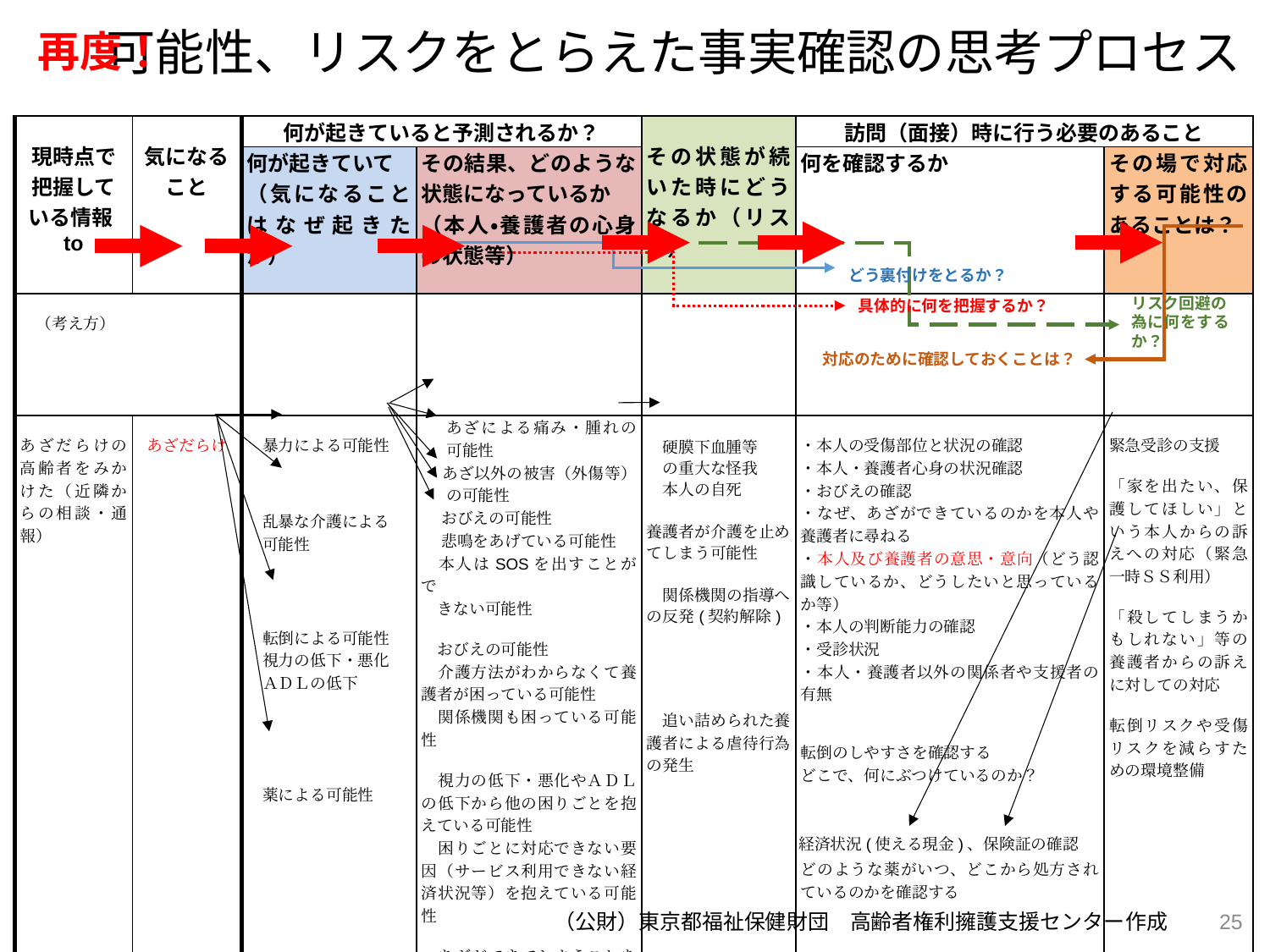

# 可能性、リスクをとらえた事実確認の思考プロセス
再度！
| 現時点で 把握して いる情報to | 気になる こと | 何が起きていると予測されるか？ |  | その状態が続いた時にどうなるか（リスク） | 訪問（面接）時に行う必要のあること |  |
| --- | --- | --- | --- | --- | --- | --- |
|  |  | 何が起きていて （気になることはなぜ起きたか） | その結果、どのような状態になっているか （本人・養護者の心身の状態等） |  | 何を確認するか | その場で対応する可能性のあることは？ |
| （考え方） |  |  |  |  |  |  |
| あざだらけの高齢者をみかけた（近隣からの相談・通報） | あざだらけ | 暴力による可能性 　乱暴な介護による 　可能性 　転倒による可能性 　視力の低下・悪化 　ＡＤＬの低下 　薬による可能性 | あざによる痛み・腫れの可能性 　 あざ以外の被害（外傷等）の可能性 　 おびえの可能性 　 悲鳴をあげている可能性 　本人はSOSを出すことがで　 　きない可能性 　おびえの可能性 　介護方法がわからなくて養護者が困っている可能性 　関係機関も困っている可能性 　視力の低下・悪化やＡＤＬの低下から他の困りごとを抱えている可能性 　困りごとに対応できない要因（サービス利用できない経済状況等）を抱えている可能性 　あざができてしまうことを養護者が気にしている可能性 | 硬膜下血腫等 　の重大な怪我 　本人の自死 養護者が介護を止めてしまう可能性 　関係機関の指導への反発(契約解除) 　追い詰められた養護者による虐待行為の発生 | ・本人の受傷部位と状況の確認 ・本人・養護者心身の状況確認 ・おびえの確認 ・なぜ、あざができているのかを本人や養護者に尋ねる ・本人及び養護者の意思・意向（どう認識しているか、どうしたいと思っているか等） ・本人の判断能力の確認 ・受診状況 ・本人・養護者以外の関係者や支援者の有無 転倒のしやすさを確認する どこで、何にぶつけているのか？ どのような薬がいつ、どこから処方されているのかを確認する | 緊急受診の支援 「家を出たい、保護してほしい」という本人からの訴えへの対応（緊急一時ＳＳ利用） 「殺してしまうかもしれない」等の養護者からの訴えに対しての対応 転倒リスクや受傷リスクを減らすための環境整備 |
どう裏付けをとるか？

リスク回避の
為に何をするか？
具体的に何を把握するか？

対応のために確認しておくことは？

経済状況(使える現金)、保険証の確認

25
（公財）東京都福祉保健財団　高齢者権利擁護支援センター作成